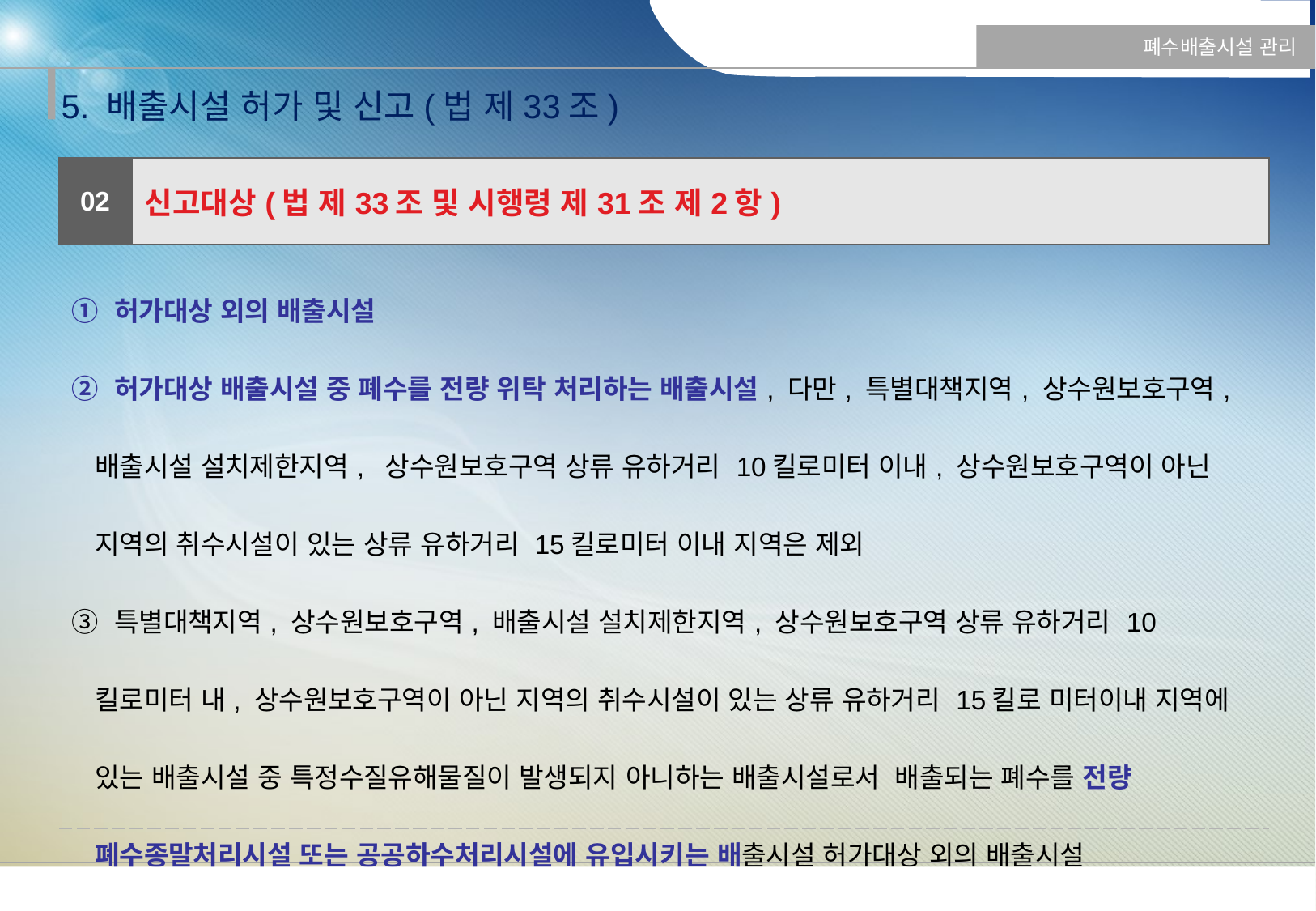

폐수배출시설 관리
5. 배출시설 허가 및 신고(법 제33조)
| 02 | 신고대상(법 제33조 및 시행령 제31조 제2항) |
| --- | --- |
| ① 허가대상 외의 배출시설 ② 허가대상 배출시설 중 폐수를 전량 위탁 처리하는 배출시설, 다만, 특별대책지역, 상수원보호구역, 배출시설 설치제한지역, 상수원보호구역 상류 유하거리 10킬로미터 이내, 상수원보호구역이 아닌 지역의 취수시설이 있는 상류 유하거리 15킬로미터 이내 지역은 제외 ③ 특별대책지역, 상수원보호구역, 배출시설 설치제한지역, 상수원보호구역 상류 유하거리 10킬로미터 내, 상수원보호구역이 아닌 지역의 취수시설이 있는 상류 유하거리 15킬로 미터이내 지역에 있는 배출시설 중 특정수질유해물질이 발생되지 아니하는 배출시설로서 배출되는 폐수를 전량 폐수종말처리시설 또는 공공하수처리시설에 유입시키는 배출시설 허가대상 외의 배출시설 |  |